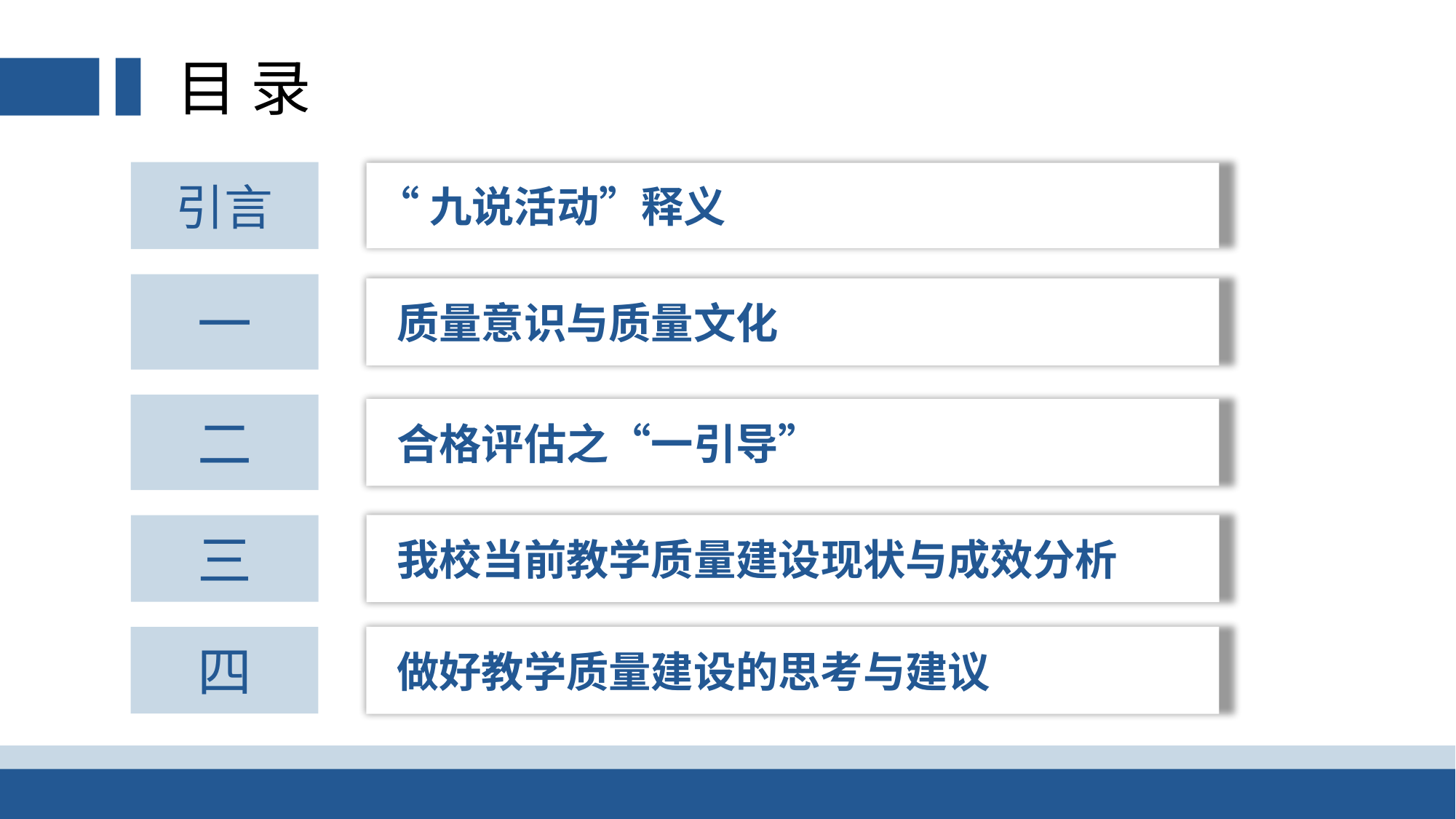

目 录

引言
“九说活动”释义
一
 质量意识与质量文化
二
 合格评估之“一引导”
 我校当前教学质量建设现状与成效分析
三
 做好教学质量建设的思考与建议
四